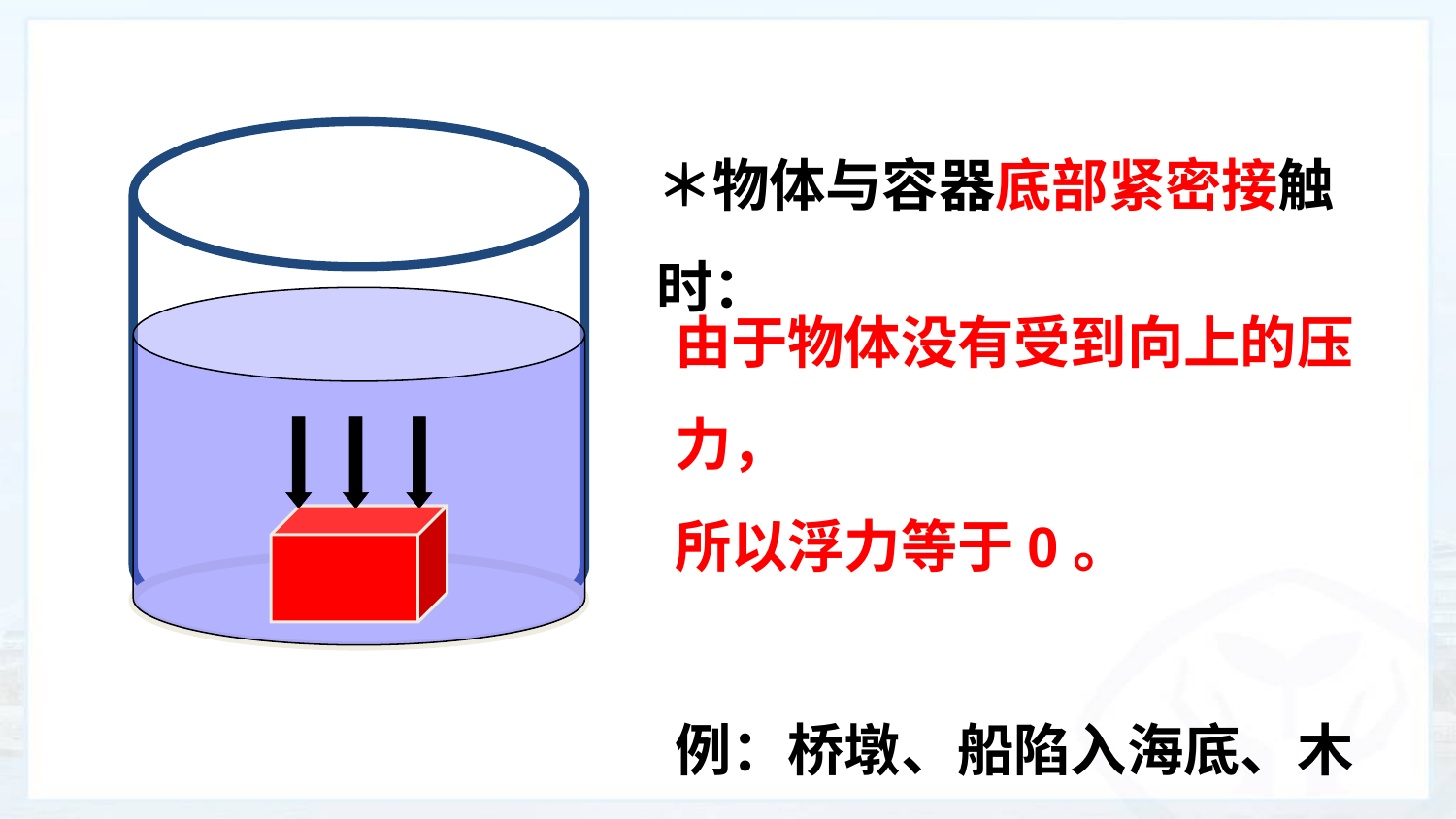

＊物体与容器底部紧密接触时：

由于物体没有受到向上的压力，
所以浮力等于0。

例：桥墩、船陷入海底、木桩。